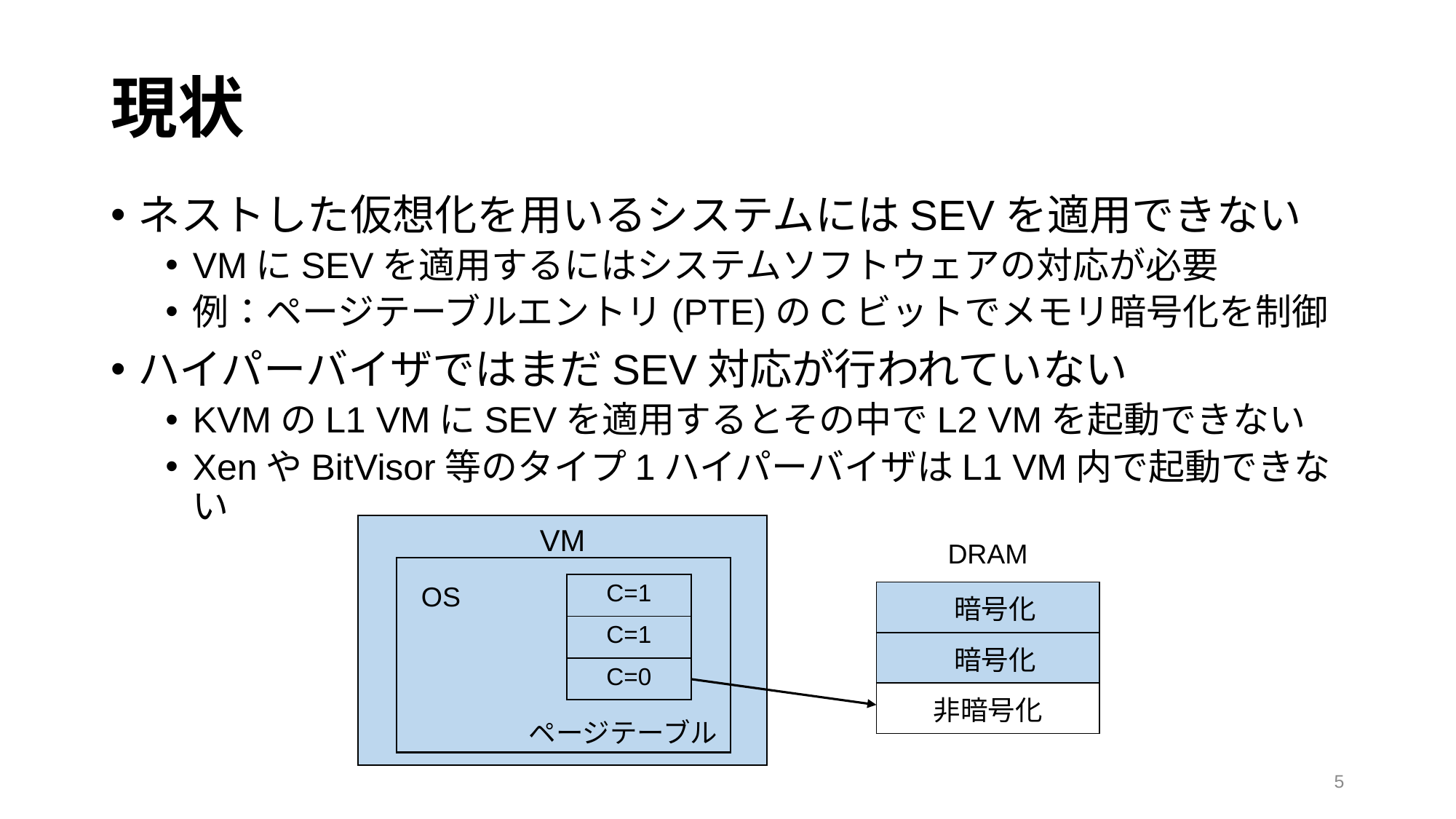

# 現状
ネストした仮想化を用いるシステムにはSEVを適用できない
VMにSEVを適用するにはシステムソフトウェアの対応が必要
例：ページテーブルエントリ(PTE)のCビットでメモリ暗号化を制御
ハイパーバイザではまだSEV対応が行われていない
KVMのL1 VMにSEVを適用するとその中でL2 VMを起動できない
XenやBitVisor等のタイプ1ハイパーバイザはL1 VM内で起動できない
VM
| DRAM |
| --- |
| 暗号化 |
| 暗号化 |
| 非暗号化 |

OS
| C=1 |
| --- |
| C=1 |
| C=0 |
ページテーブル
5